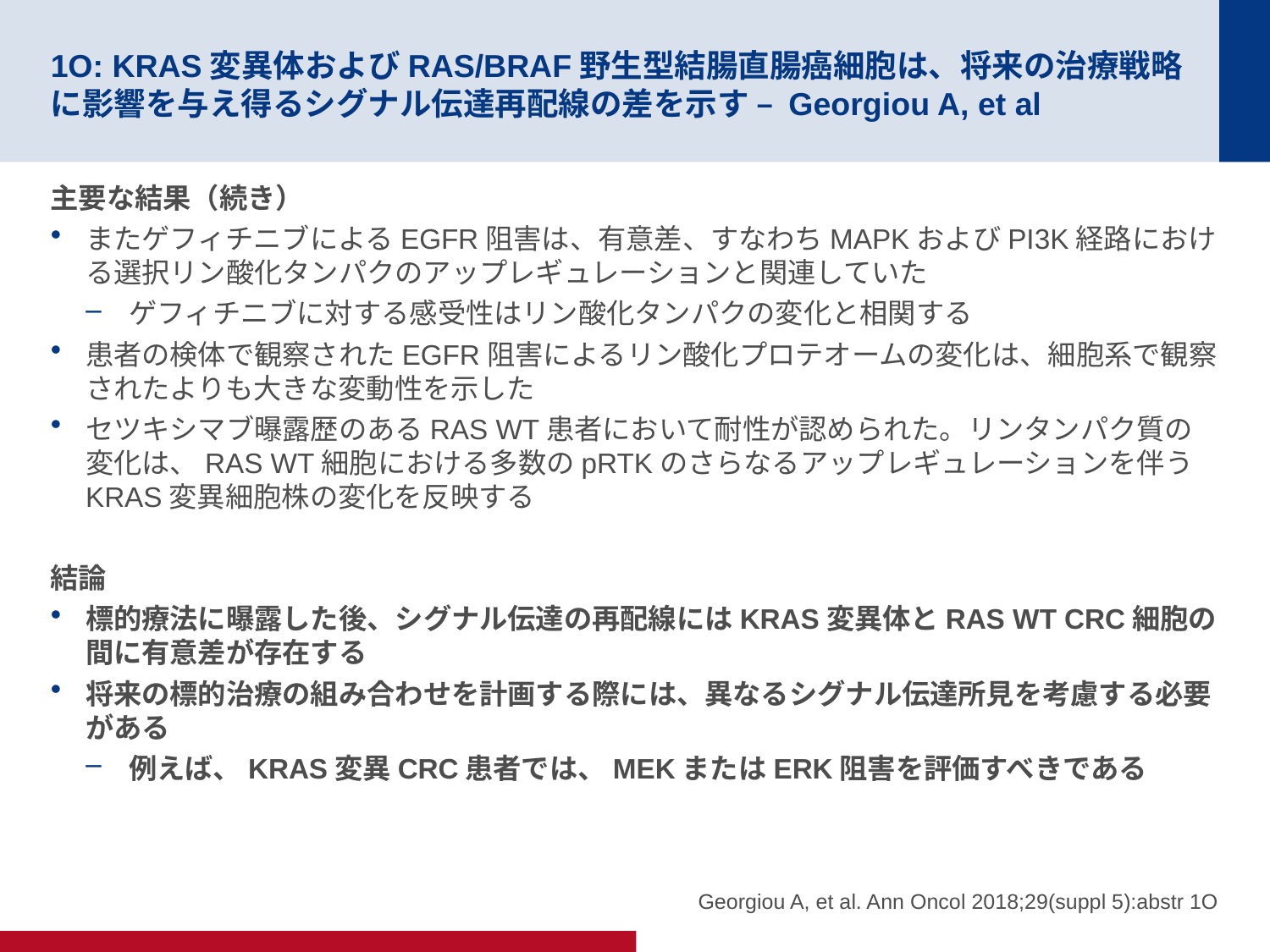

# 1O: KRAS変異体およびRAS/BRAF野生型結腸直腸癌細胞は、将来の治療戦略に影響を与え得るシグナル伝達再配線の差を示す – Georgiou A, et al
主要な結果（続き）
またゲフィチニブによるEGFR阻害は、有意差、すなわちMAPKおよびPI3K経路における選択リン酸化タンパクのアップレギュレーションと関連していた
ゲフィチニブに対する感受性はリン酸化タンパクの変化と相関する
患者の検体で観察されたEGFR阻害によるリン酸化プロテオームの変化は、細胞系で観察されたよりも大きな変動性を示した
セツキシマブ曝露歴のあるRAS WT患者において耐性が認められた。リンタンパク質の変化は、RAS WT細胞における多数のpRTKのさらなるアップレギュレーションを伴うKRAS変異細胞株の変化を反映する

結論
標的療法に曝露した後、シグナル伝達の再配線にはKRAS変異体とRAS WT CRC細胞の間に有意差が存在する
将来の標的治療の組み合わせを計画する際には、異なるシグナル伝達所見を考慮する必要がある
例えば、KRAS変異CRC患者では、MEKまたはERK阻害を評価すべきである
Georgiou A, et al. Ann Oncol 2018;29(suppl 5):abstr 1O